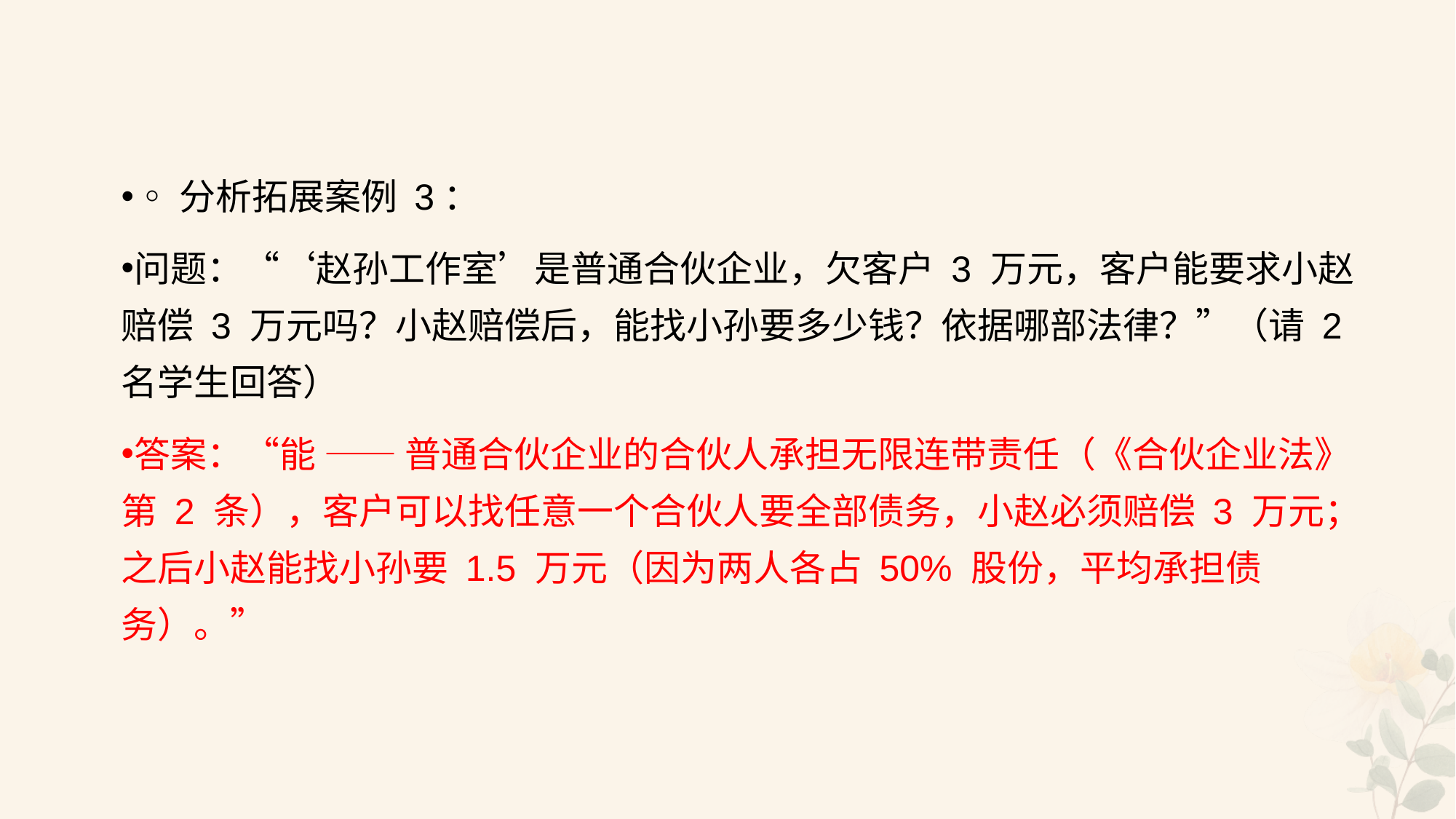

#
◦分析拓展案例 3：
问题：“‘赵孙工作室’是普通合伙企业，欠客户 3 万元，客户能要求小赵赔偿 3 万元吗？小赵赔偿后，能找小孙要多少钱？依据哪部法律？”（请 2 名学生回答）
答案：“能 —— 普通合伙企业的合伙人承担无限连带责任（《合伙企业法》第 2 条），客户可以找任意一个合伙人要全部债务，小赵必须赔偿 3 万元；之后小赵能找小孙要 1.5 万元（因为两人各占 50% 股份，平均承担债务）。”